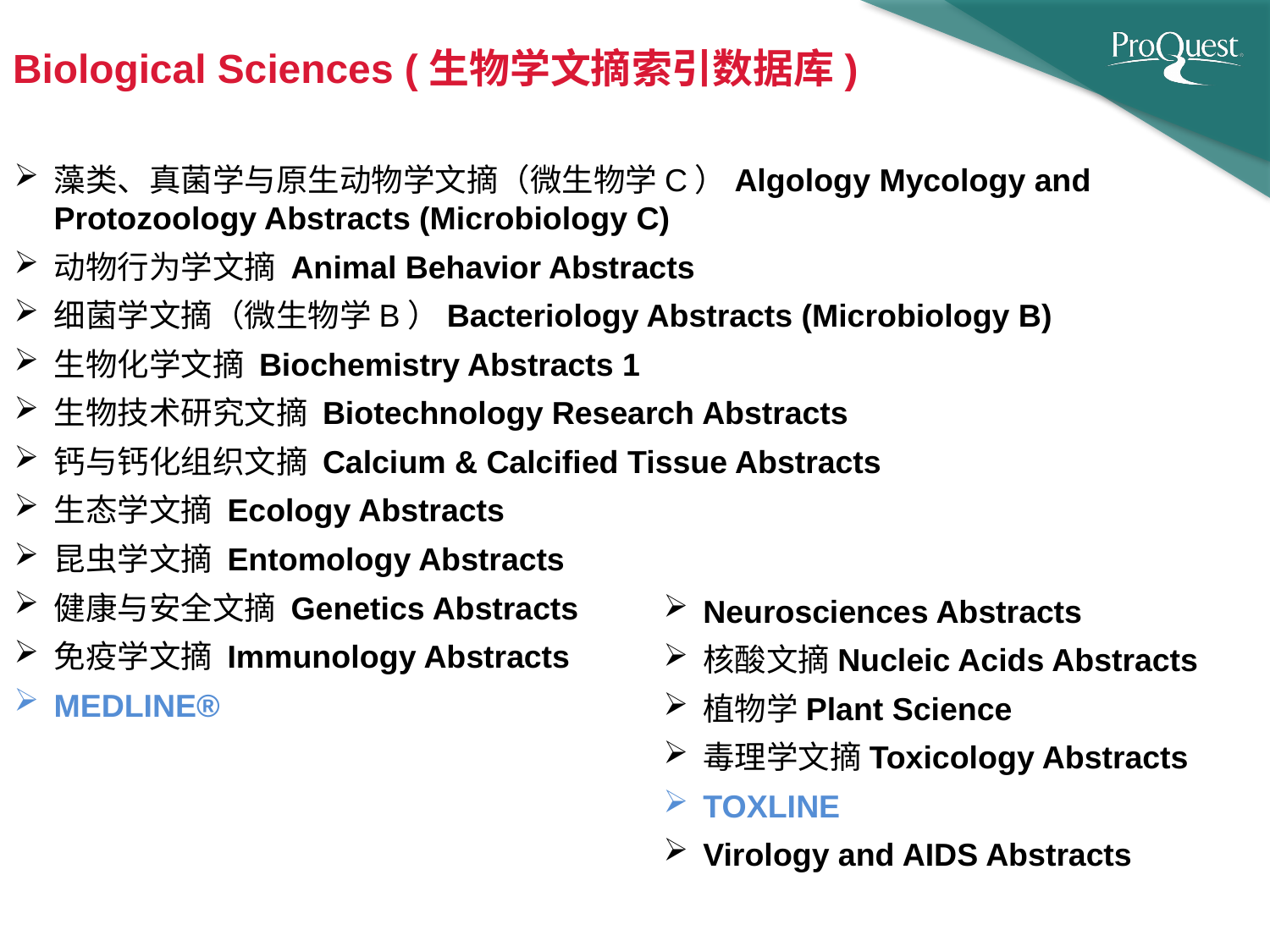

# Biological Sciences (生物学文摘索引数据库)
藻类、真菌学与原生动物学文摘（微生物学C）Algology Mycology and Protozoology Abstracts (Microbiology C)
动物行为学文摘 Animal Behavior Abstracts
细菌学文摘（微生物学B）Bacteriology Abstracts (Microbiology B)
生物化学文摘 Biochemistry Abstracts 1
生物技术研究文摘 Biotechnology Research Abstracts
钙与钙化组织文摘 Calcium & Calcified Tissue Abstracts
生态学文摘 Ecology Abstracts
昆虫学文摘 Entomology Abstracts
健康与安全文摘 Genetics Abstracts
免疫学文摘 Immunology Abstracts
MEDLINE®
Neurosciences Abstracts
核酸文摘Nucleic Acids Abstracts
植物学Plant Science
毒理学文摘Toxicology Abstracts
TOXLINE
Virology and AIDS Abstracts